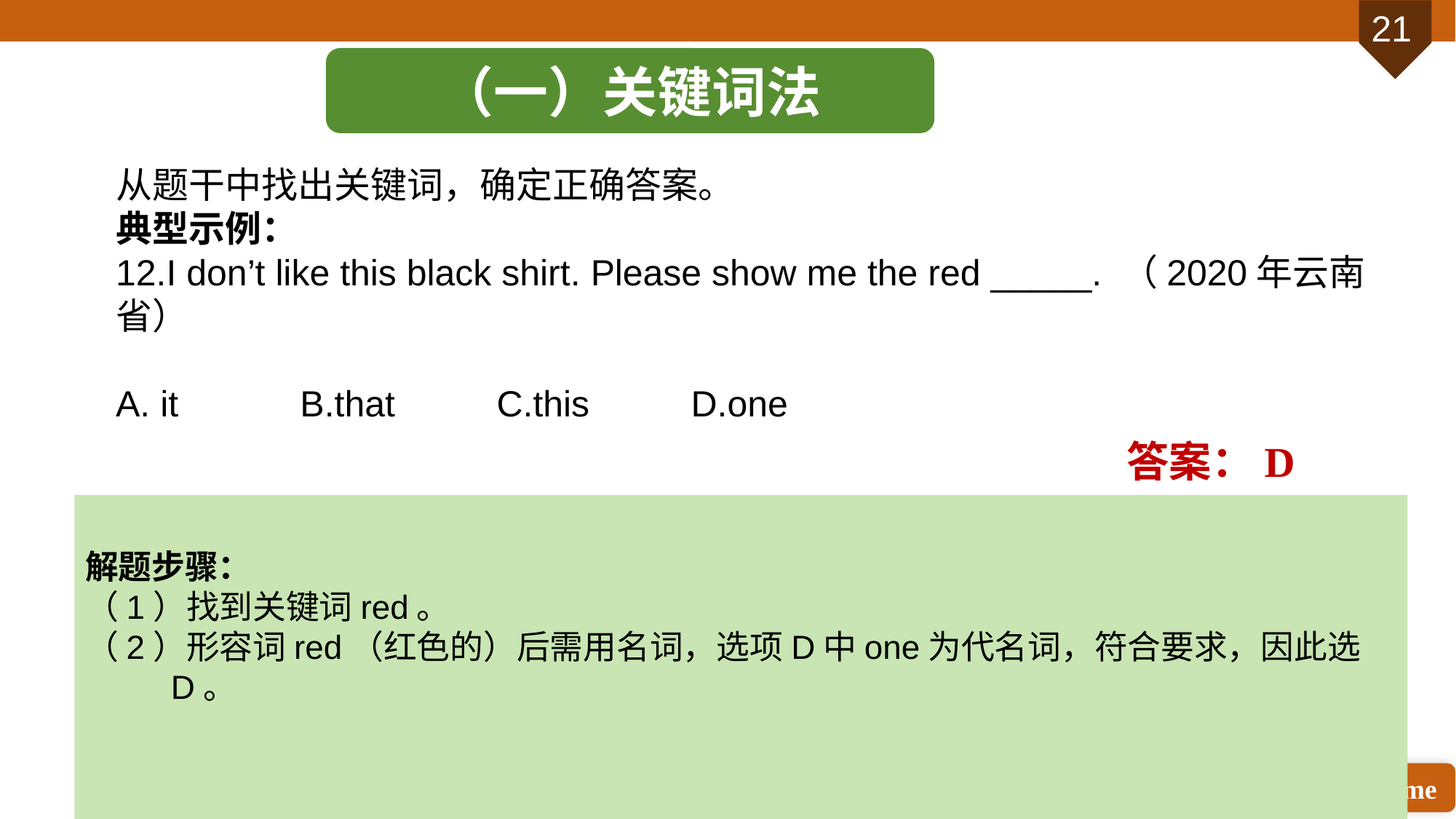

（一）关键词法
从题干中找出关键词，确定正确答案。
典型示例：
12.I don’t like this black shirt. Please show me the red _____. （2020年云南省）

A. it            B.that          C.this          D.one
答案：D

解题步骤：
（1）找到关键词red。
（2）形容词red（红色的）后需用名词，选项D中one为代名词，符合要求，因此选D。